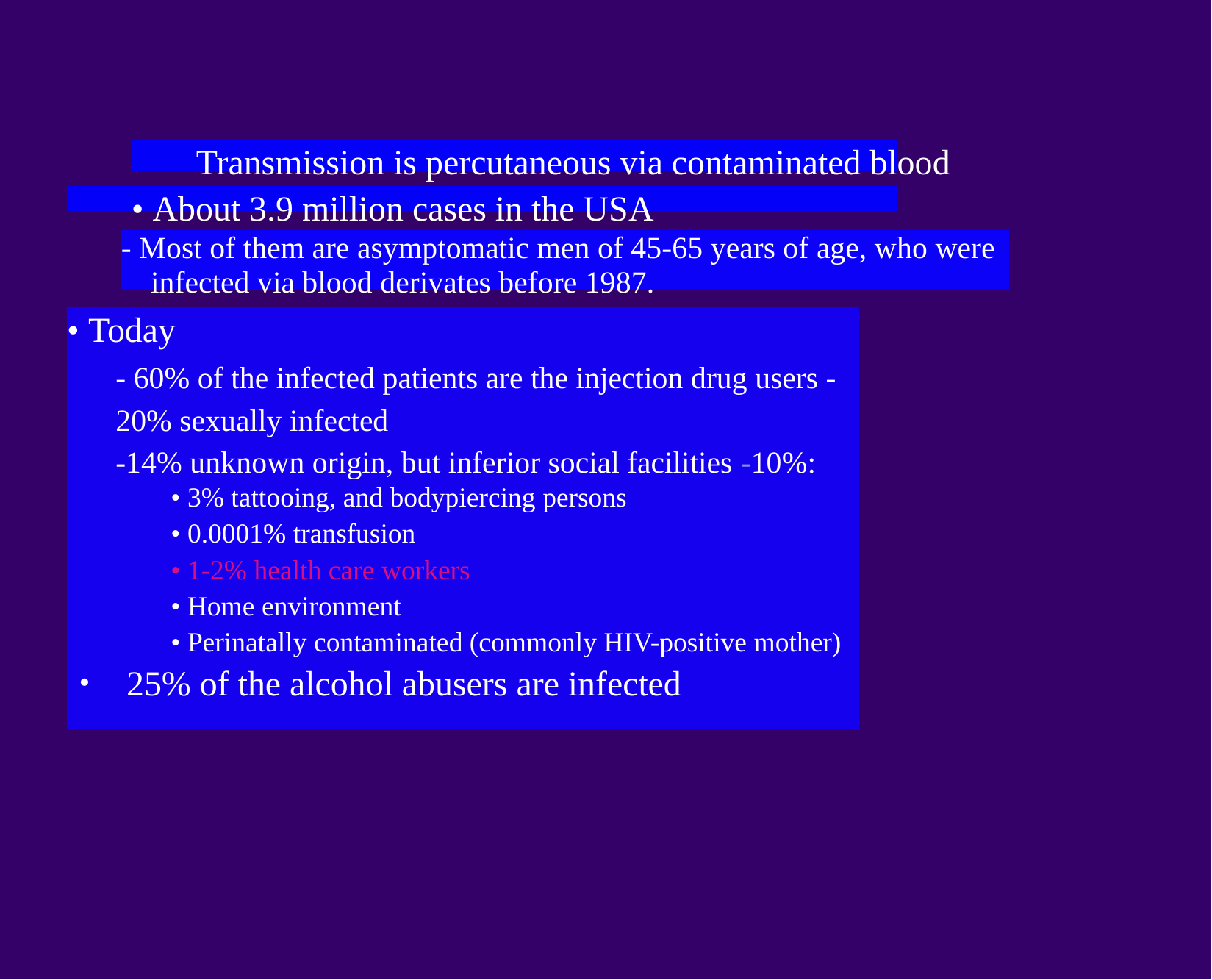

Transmission is percutaneous via contaminated blood
• About 3.9 million cases in the USA
- Most of them are asymptomatic men of 45-65 years of age, who were infected via blood derivates before 1987.
• Today
- 60% of the infected patients are the injection drug users -20% sexually infected
-14% unknown origin, but inferior social facilities -10%:
• 3% tattooing, and bodypiercing persons
• 0.0001% transfusion
• 1-2% health care workers
• Home environment
• Perinatally contaminated (commonly HIV-positive mother)
・  25% of the alcohol abusers are infected